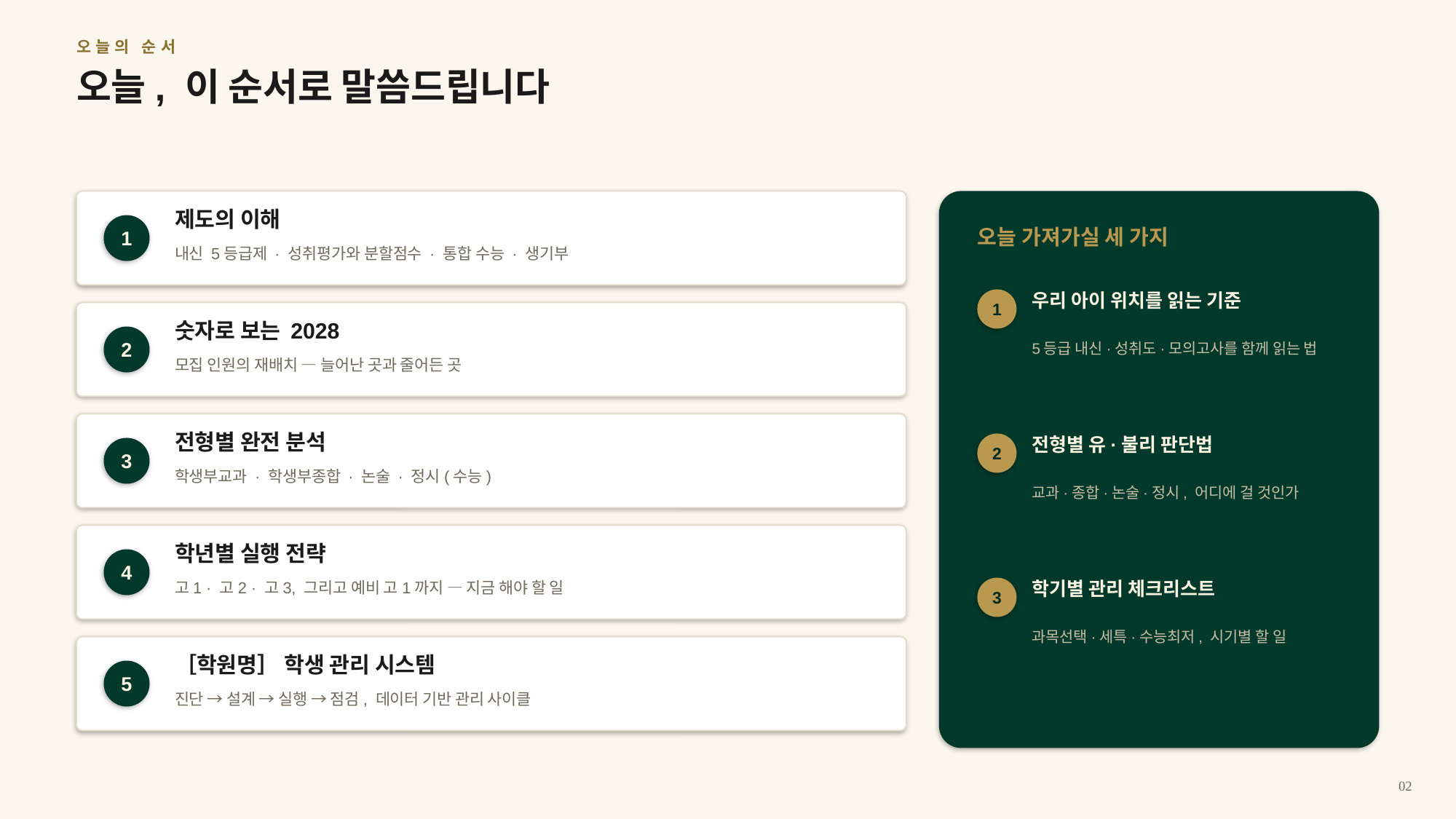

오늘의 순서
오늘, 이 순서로 말씀드립니다

제도의 이해
1
오늘 가져가실 세 가지
내신 5등급제 · 성취평가와 분할점수 · 통합 수능 · 생기부
우리 아이 위치를 읽는 기준
1

숫자로 보는 2028
2
5등급 내신·성취도·모의고사를 함께 읽는 법
모집 인원의 재배치 — 늘어난 곳과 줄어든 곳

전형별 완전 분석
전형별 유·불리 판단법
2
3
학생부교과 · 학생부종합 · 논술 · 정시(수능)
교과·종합·논술·정시, 어디에 걸 것인가

학년별 실행 전략
4
학기별 관리 체크리스트
고1 · 고2 · 고3, 그리고 예비 고1까지 — 지금 해야 할 일
3
과목선택·세특·수능최저, 시기별 할 일

［학원명］ 학생 관리 시스템
5
진단 → 설계 → 실행 → 점검, 데이터 기반 관리 사이클
02